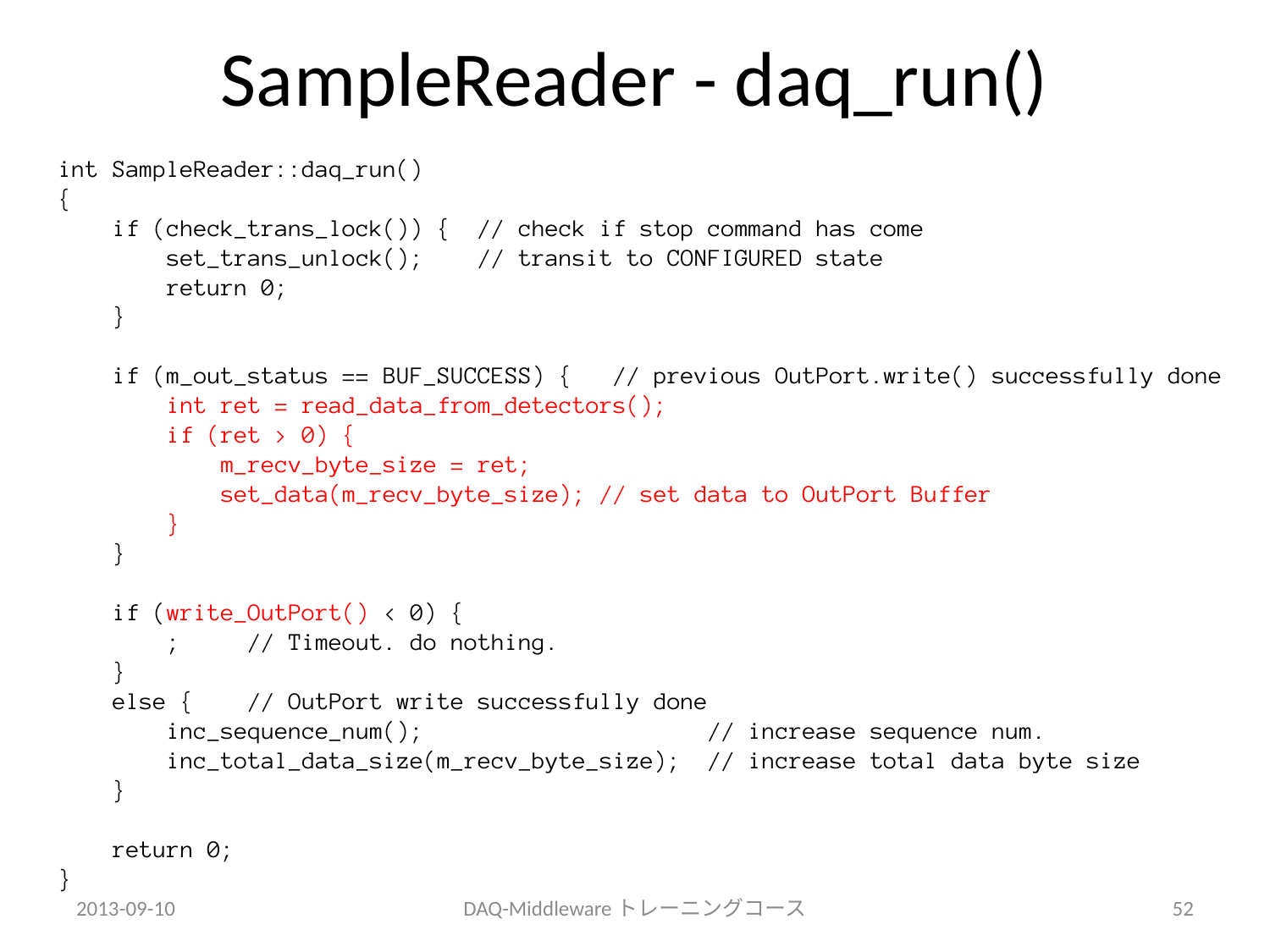

# SampleReader - daq_run()
int SampleReader::daq_run()
{
    if (check_trans_lock()) {  // check if stop command has come
        set_trans_unlock();    // transit to CONFIGURED state
        return 0;
    }

    if (m_out_status == BUF_SUCCESS) {   // previous OutPort.write() successfully done
        int ret = read_data_from_detectors();
        if (ret > 0) {
            m_recv_byte_size = ret;
            set_data(m_recv_byte_size); // set data to OutPort Buffer
        }
    }

    if (write_OutPort() < 0) {
        ;     // Timeout. do nothing.
    }
    else {    // OutPort write successfully done
        inc_sequence_num();                     // increase sequence num.
        inc_total_data_size(m_recv_byte_size);  // increase total data byte size
    }

    return 0;
}

2013-09-10
DAQ-Middlewareトレーニングコース
52